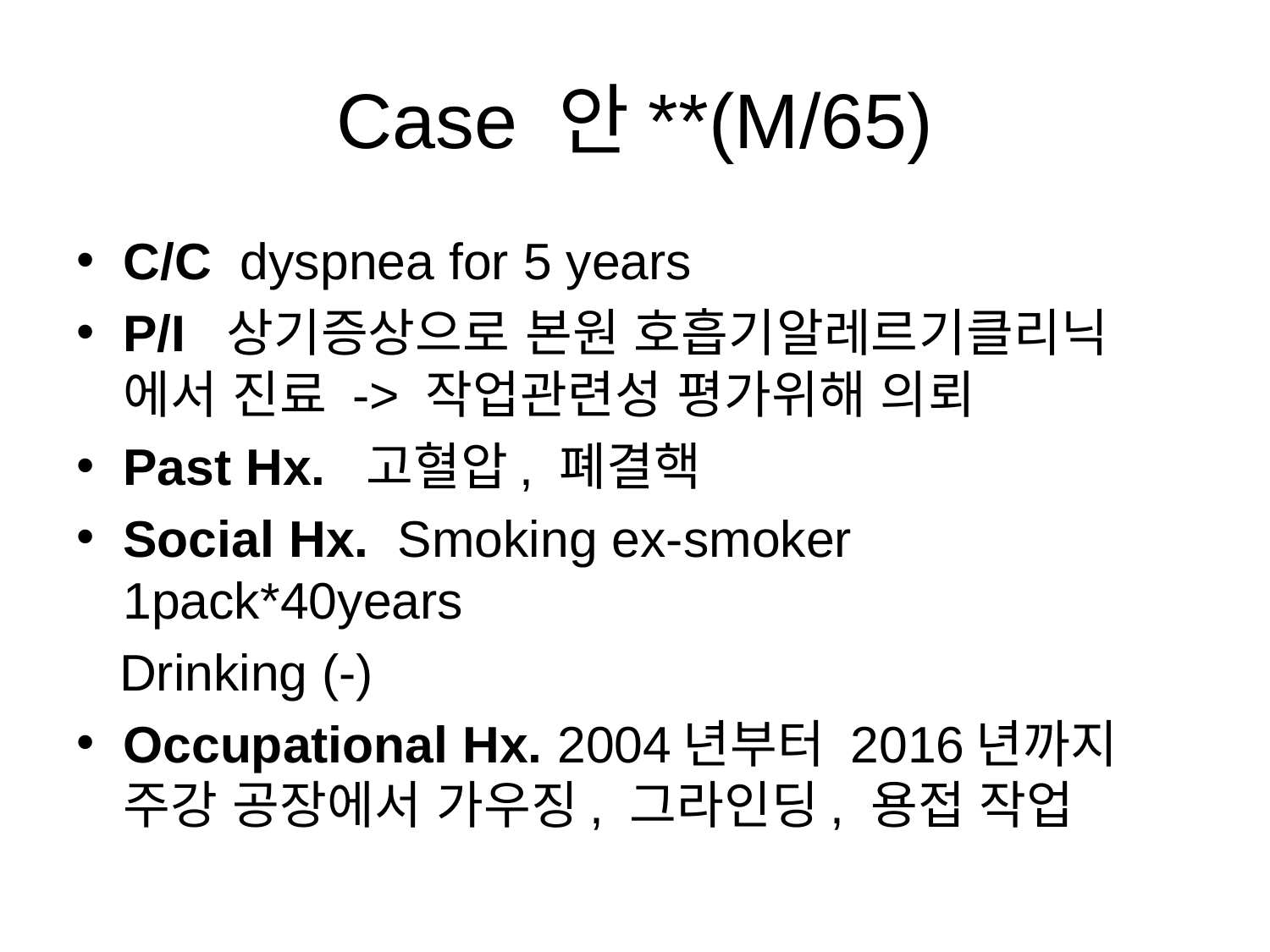

# Case 안**(M/65)
C/C  dyspnea for 5 years
P/I  상기증상으로 본원 호흡기알레르기클리닉 에서 진료 -> 작업관련성 평가위해 의뢰
Past Hx.  고혈압, 폐결핵
Social Hx.  Smoking ex-smoker                        1pack*40years
   Drinking (-)
Occupational Hx. 2004년부터 2016년까지 주강 공장에서 가우징, 그라인딩, 용접 작업